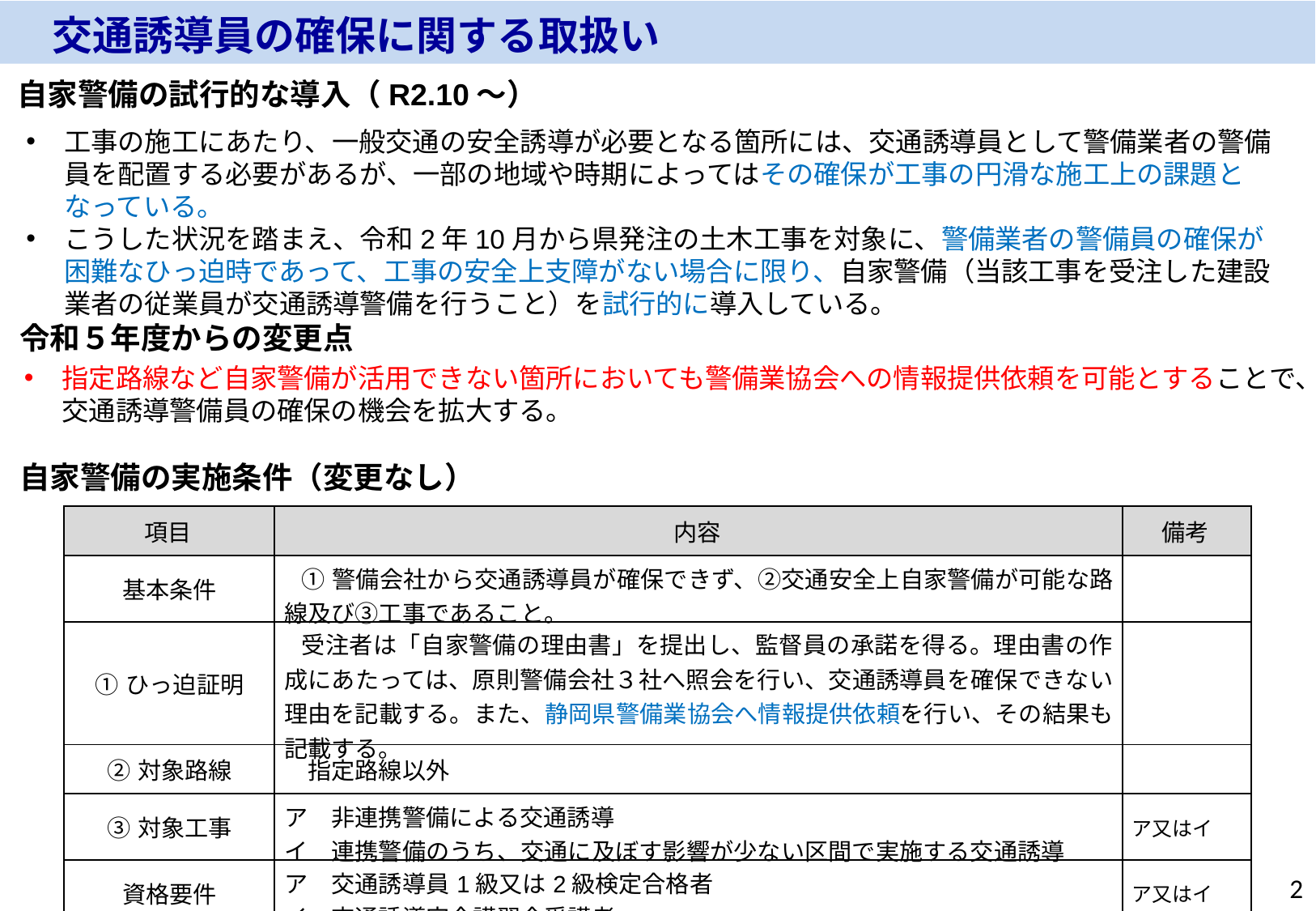

交通誘導員の確保に関する取扱い
自家警備の試行的な導入（R2.10～）
工事の施工にあたり、一般交通の安全誘導が必要となる箇所には、交通誘導員として警備業者の警備員を配置する必要があるが、一部の地域や時期によってはその確保が工事の円滑な施工上の課題となっている。
こうした状況を踏まえ、令和2年10月から県発注の土木工事を対象に、警備業者の警備員の確保が困難なひっ迫時であって、工事の安全上支障がない場合に限り、自家警備（当該工事を受注した建設業者の従業員が交通誘導警備を行うこと）を試行的に導入している。
令和５年度からの変更点
指定路線など自家警備が活用できない箇所においても警備業協会への情報提供依頼を可能とすることで、交通誘導警備員の確保の機会を拡大する。
自家警備の実施条件（変更なし）
| 項目 | 内容 | 備考 |
| --- | --- | --- |
| 基本条件 | ①警備会社から交通誘導員が確保できず、②交通安全上自家警備が可能な路線及び③工事であること。 |  |
| ①ひっ迫証明 | 受注者は「自家警備の理由書」を提出し、監督員の承諾を得る。理由書の作成にあたっては、原則警備会社３社へ照会を行い、交通誘導員を確保できない理由を記載する。また、静岡県警備業協会へ情報提供依頼を行い、その結果も記載する。 |  |
| ②対象路線 | 指定路線以外 |  |
| ③対象工事 | ア　非連携警備による交通誘導 イ　連携警備のうち、交通に及ぼす影響が少ない区間で実施する交通誘導 | ア又はイ |
| 資格要件 | ア　交通誘導員1級又は2級検定合格者 イ　交通誘導安全講習会受講者 | ア又はイ |
2